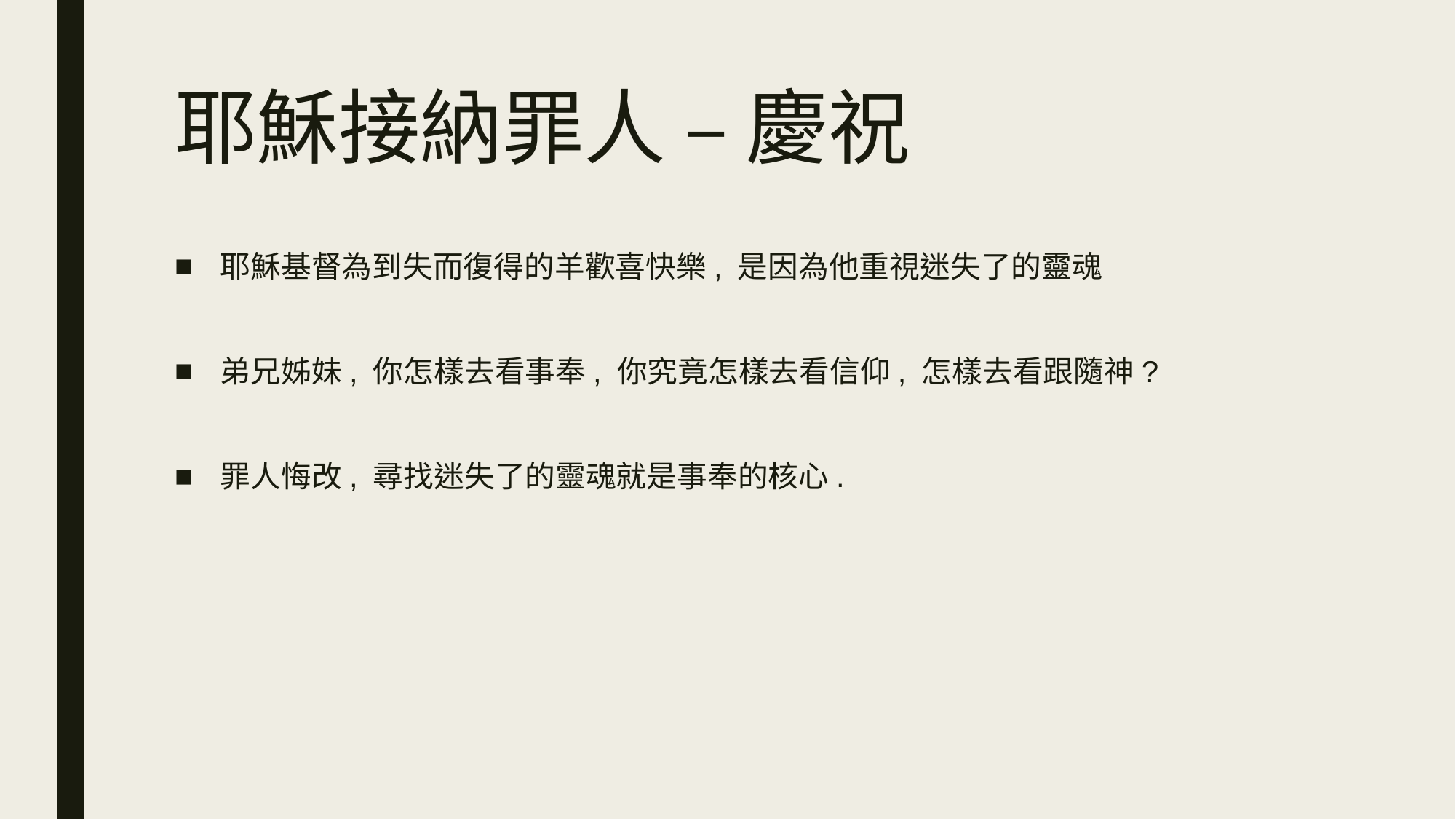

# 耶穌接納罪人 – 慶祝

耶穌基督為到失而復得的羊歡喜快樂, 是因為他重視迷失了的靈魂

弟兄姊妹, 你怎樣去看事奉, 你究竟怎樣去看信仰, 怎樣去看跟隨神?

罪人悔改, 尋找迷失了的靈魂就是事奉的核心.